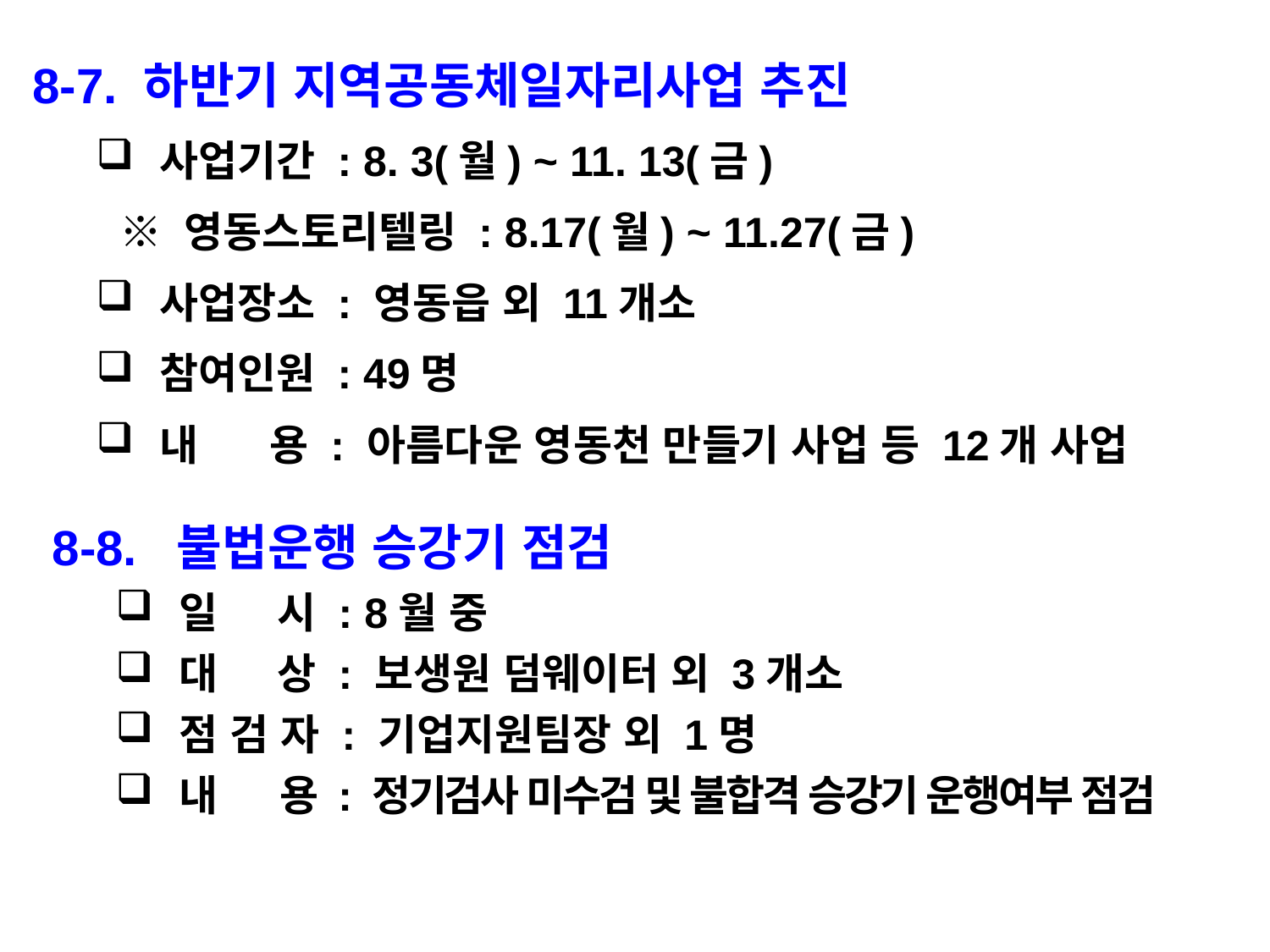

8-7. 하반기 지역공동체일자리사업 추진
사업기간 : 8. 3(월) ~ 11. 13(금)
  ※ 영동스토리텔링 : 8.17(월) ~ 11.27(금)
사업장소 : 영동읍 외 11개소
참여인원 : 49명
내      용 : 아름다운 영동천 만들기 사업 등 12개 사업

8-8.  불법운행 승강기 점검
일     시 : 8월 중
대     상 : 보생원 덤웨이터 외 3개소
점 검 자 : 기업지원팀장 외 1명
내       용 : 정기검사 미수검 및 불합격 승강기 운행여부 점검